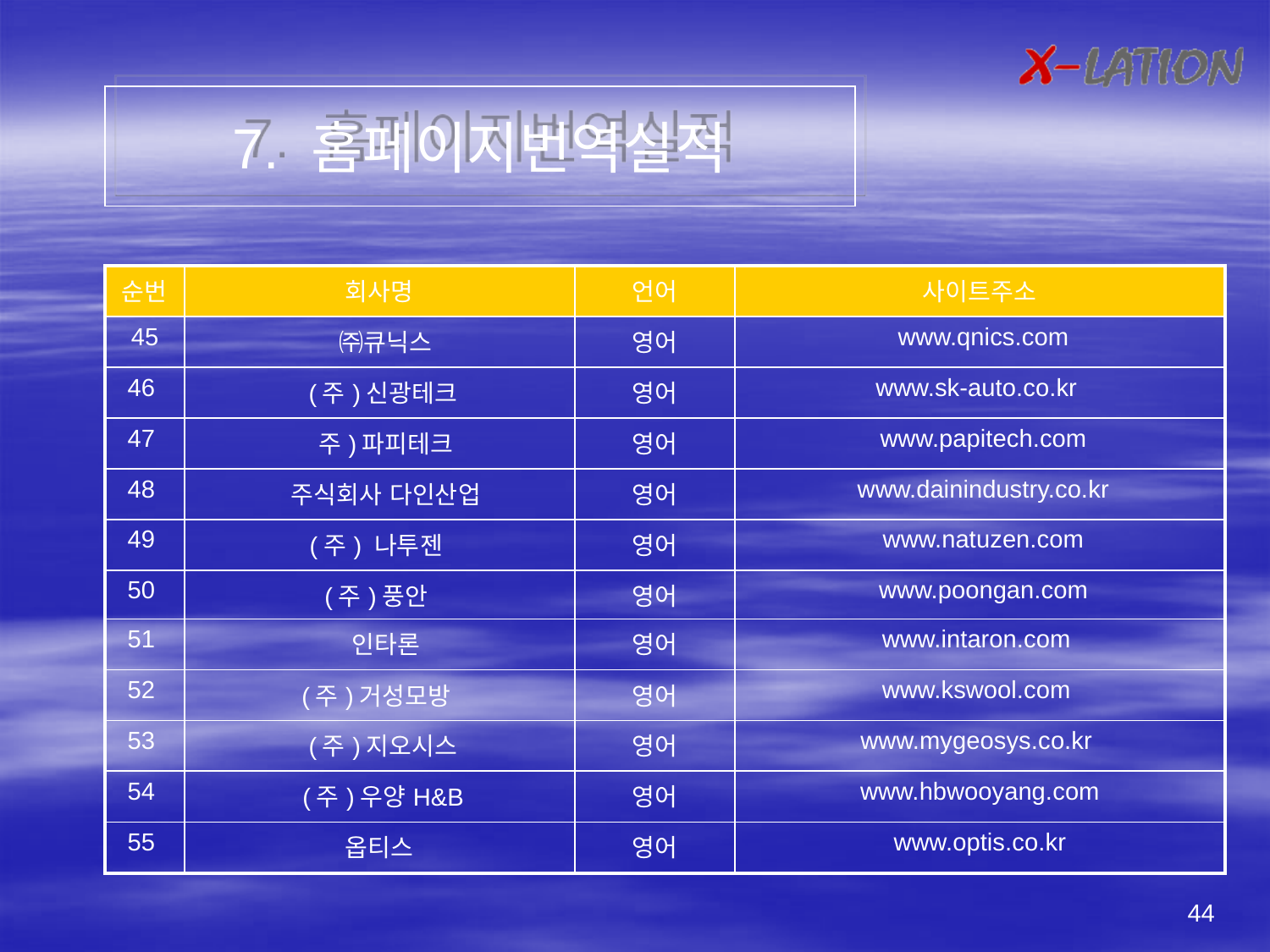

7. 홈페이지번역실적
| 순번 | 회사명 | 언어 | 사이트주소 |
| --- | --- | --- | --- |
| 45 | ㈜큐닉스 | 영어 | www.qnics.com |
| 46 | (주)신광테크 | 영어 | www.sk-auto.co.kr |
| 47 | 주)파피테크 | 영어 | www.papitech.com |
| 48 | 주식회사 다인산업 | 영어 | www.dainindustry.co.kr |
| 49 | (주) 나투젠 | 영어 | www.natuzen.com |
| 50 | (주)풍안 | 영어 | www.poongan.com |
| 51 | 인타론 | 영어 | www.intaron.com |
| 52 | (주)거성모방 | 영어 | www.kswool.com |
| 53 | (주)지오시스 | 영어 | www.mygeosys.co.kr |
| 54 | (주)우양H&B | 영어 | www.hbwooyang.com |
| 55 | 옵티스 | 영어 | www.optis.co.kr |
44